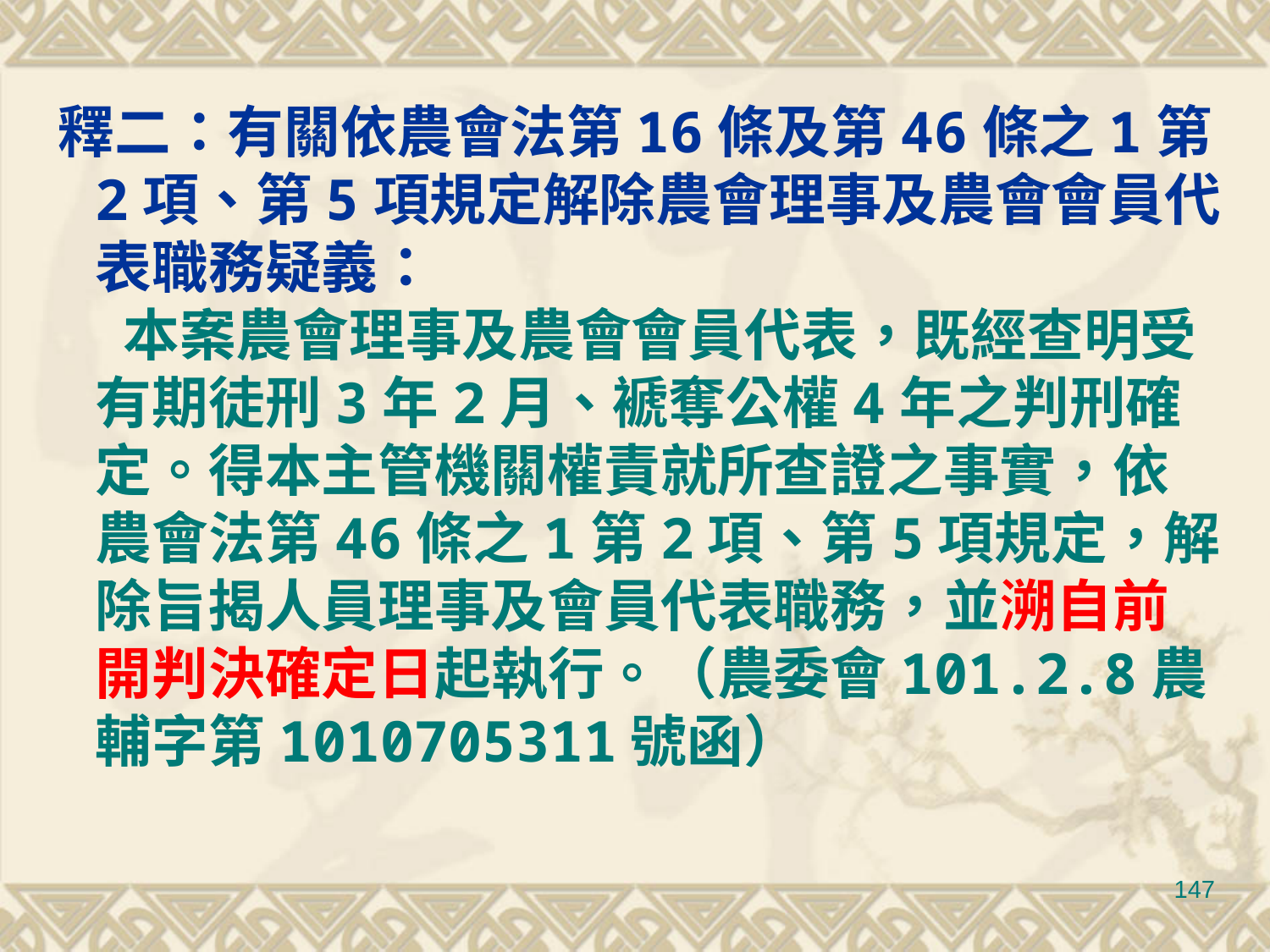

釋二：有關依農會法第16條及第46條之1第2項、第5項規定解除農會理事及農會會員代表職務疑義：
    本案農會理事及農會會員代表，既經查明受有期徒刑3年2月、褫奪公權4年之判刑確定。得本主管機關權責就所查證之事實，依農會法第46條之1第2項、第5項規定，解除旨揭人員理事及會員代表職務，並溯自前開判決確定日起執行。（農委會101.2.8農輔字第1010705311號函）

147